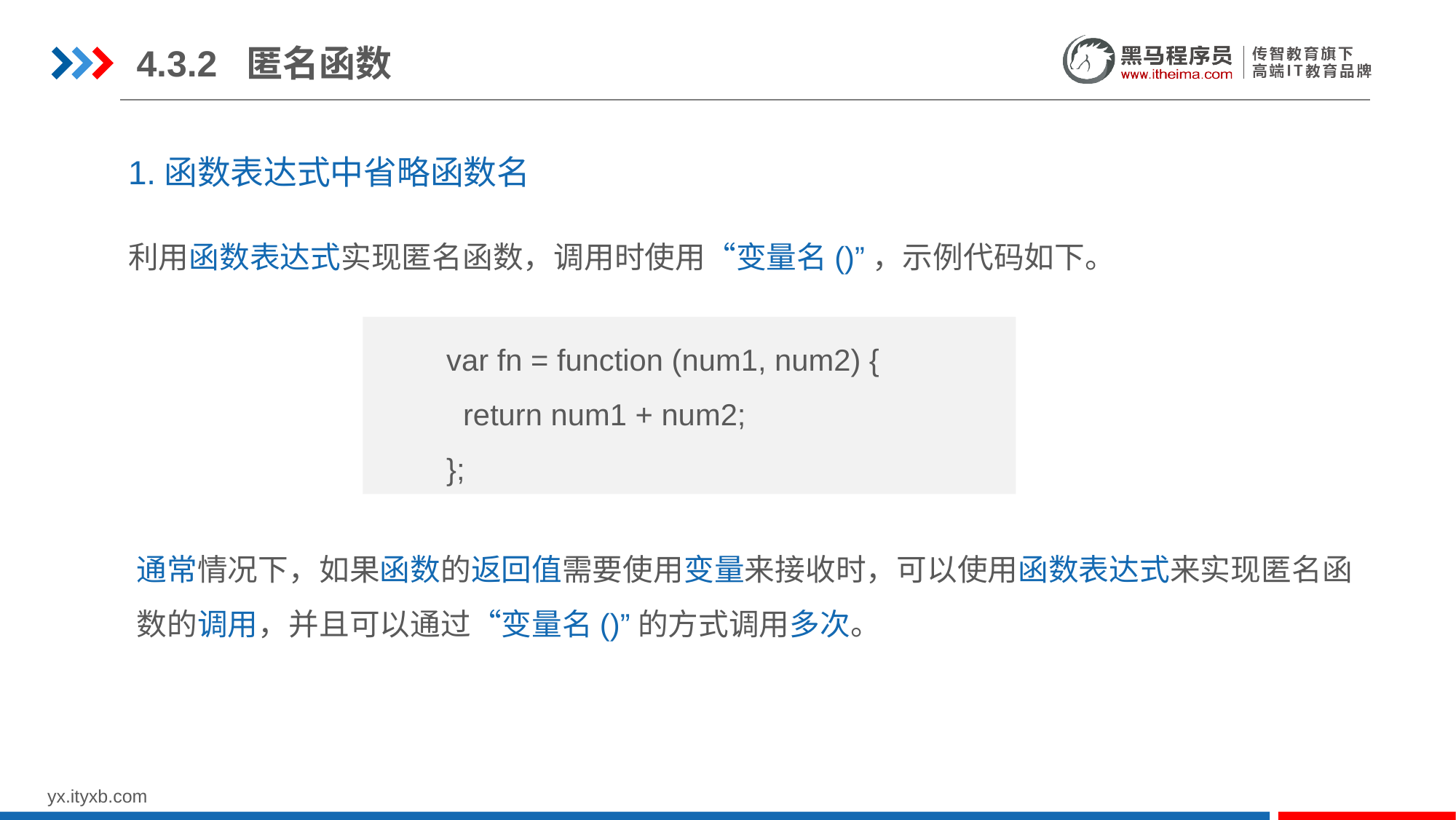

4.3.2  匿名函数
1.函数表达式中省略函数名

利用函数表达式实现匿名函数，调用时使用“变量名()”，示例代码如下。
var fn = function (num1, num2) {
  return num1 + num2;
};

通常情况下，如果函数的返回值需要使用变量来接收时，可以使用函数表达式来实现匿名函数的调用，并且可以通过“变量名()”的方式调用多次。